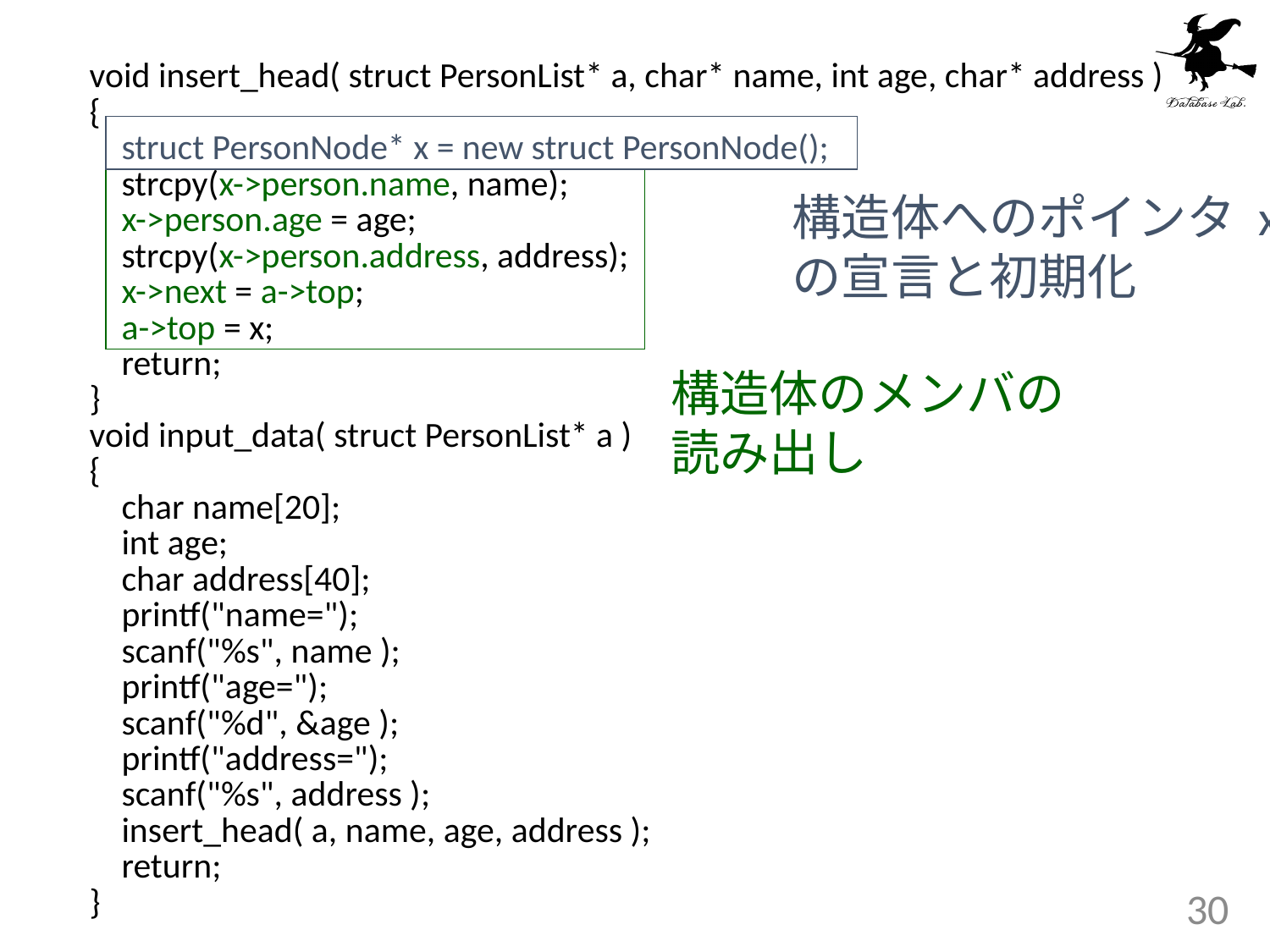

void insert_head( struct PersonList* a, char* name, int age, char* address )
{
    struct PersonNode* x = new struct PersonNode();
    strcpy(x->person.name, name);
    x->person.age = age;
    strcpy(x->person.address, address);
    x->next = a->top;
    a->top = x;
    return;
}
void input_data( struct PersonList* a )
{
    char name[20];
    int age;
    char address[40];
    printf("name=");
    scanf("%s", name );
    printf("age=");
    scanf("%d", &age );
    printf("address=");
    scanf("%s", address );
    insert_head( a, name, age, address );
    return;
}

構造体へのポインタ x
の宣言と初期化
構造体のメンバの
読み出し
30